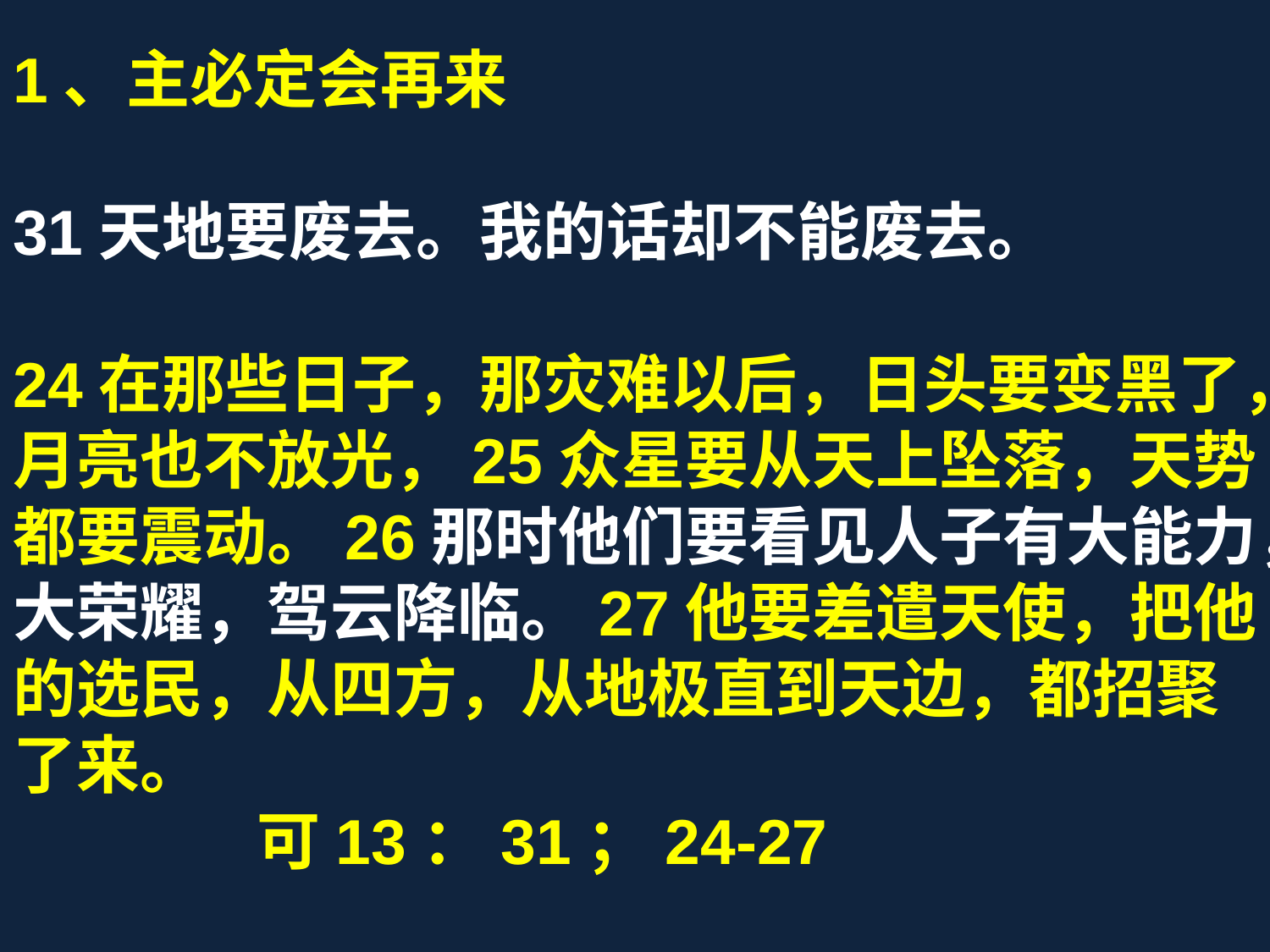

1、主必定会再来
31天地要废去。我的话却不能废去。
24在那些日子，那灾难以后，日头要变黑了，月亮也不放光，25众星要从天上坠落，天势都要震动。26那时他们要看见人子有大能力，大荣耀，驾云降临。27他要差遣天使，把他的选民，从四方，从地极直到天边，都招聚了来。
                 可13：31；24-27